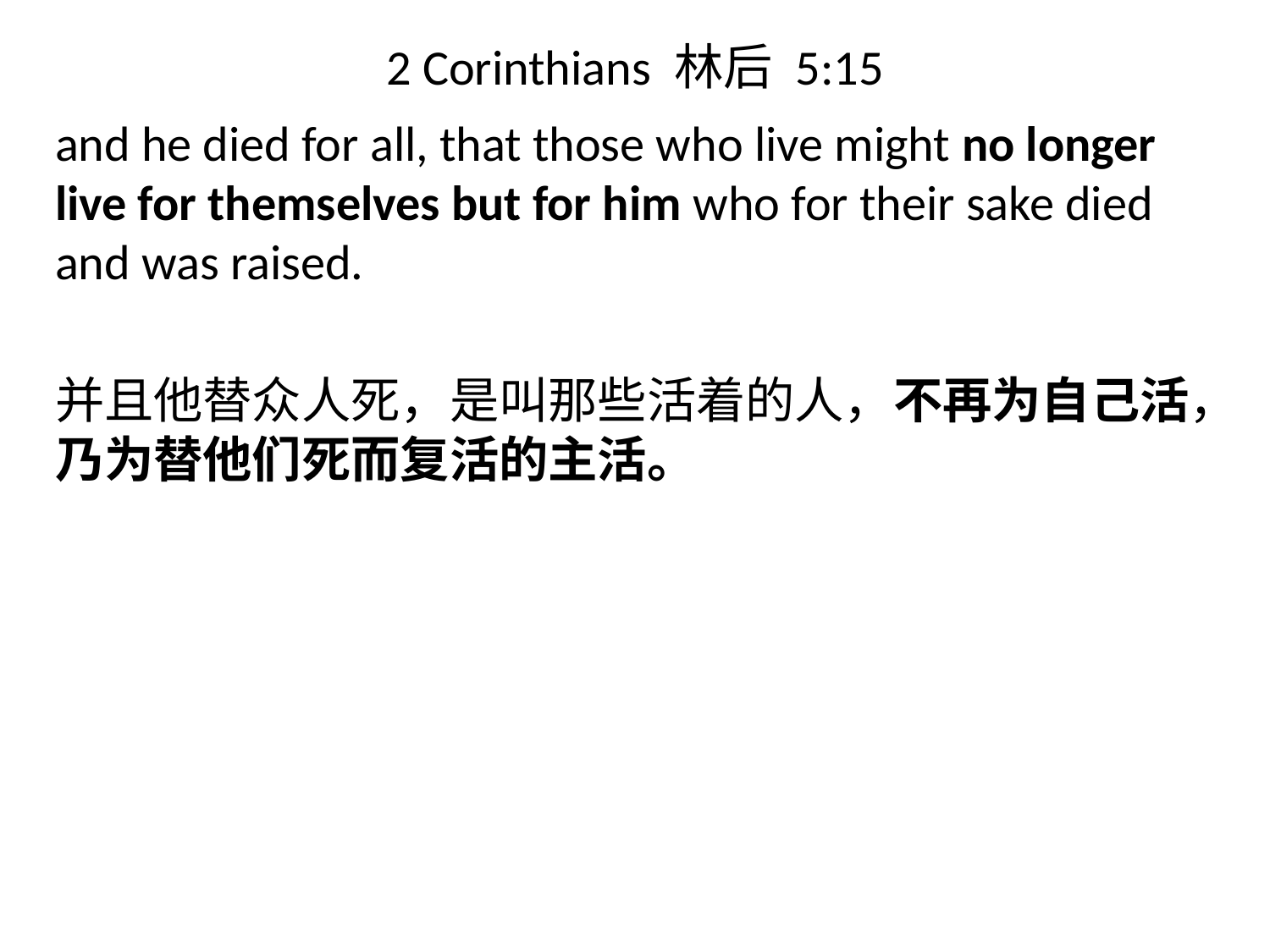

# 2 Corinthians 林后 5:15
and he died for all, that those who live might no longer live for themselves but for him who for their sake died and was raised.

并且他替众人死，是叫那些活着的人，不再为自己活，乃为替他们死而复活的主活。